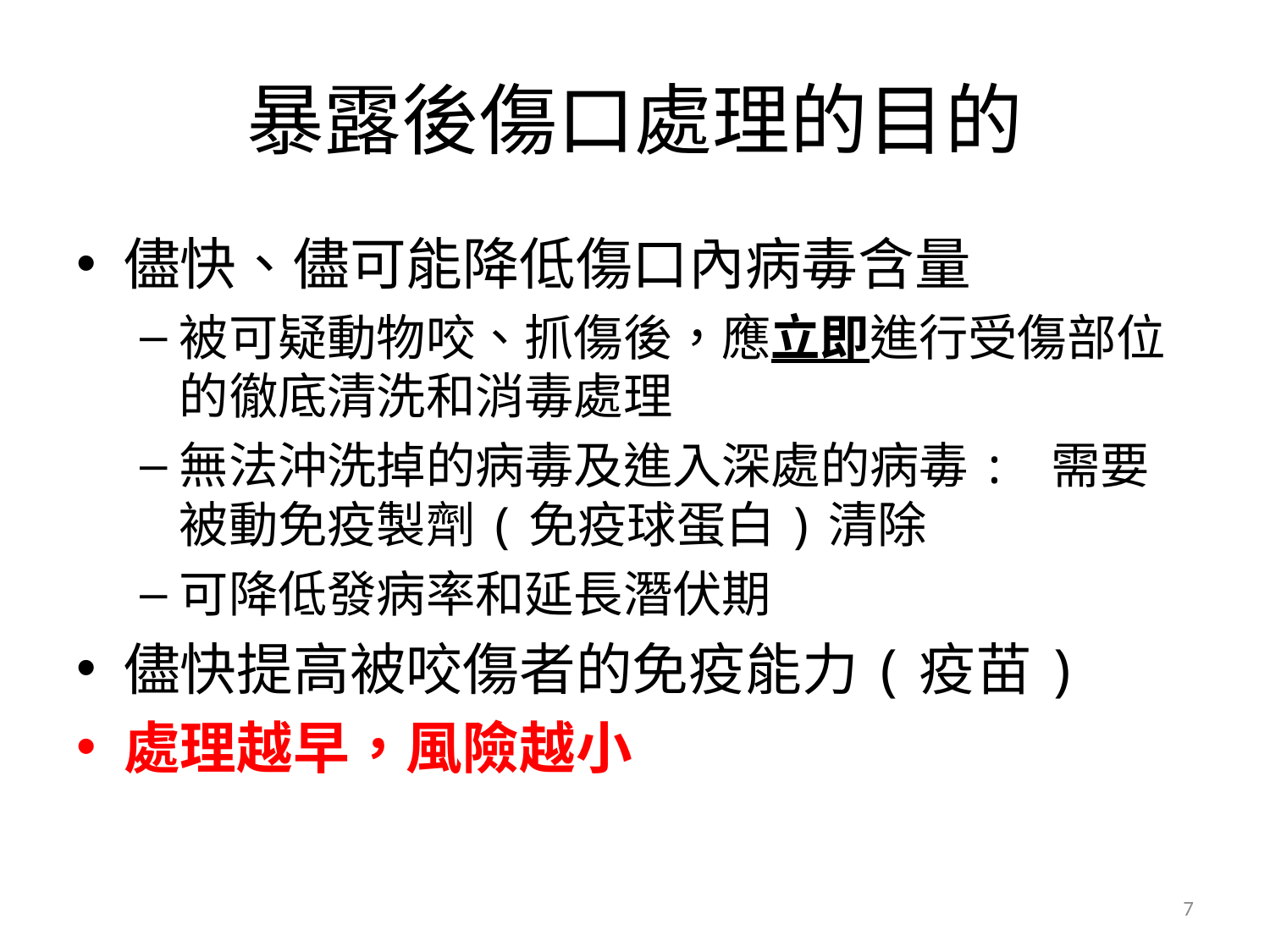

# 暴露後傷口處理的目的
儘快、儘可能降低傷口內病毒含量
被可疑動物咬、抓傷後，應立即進行受傷部位的徹底清洗和消毒處理
無法沖洗掉的病毒及進入深處的病毒: 需要被動免疫製劑(免疫球蛋白)清除
可降低發病率和延長潛伏期
儘快提高被咬傷者的免疫能力(疫苗)
處理越早，風險越小
7